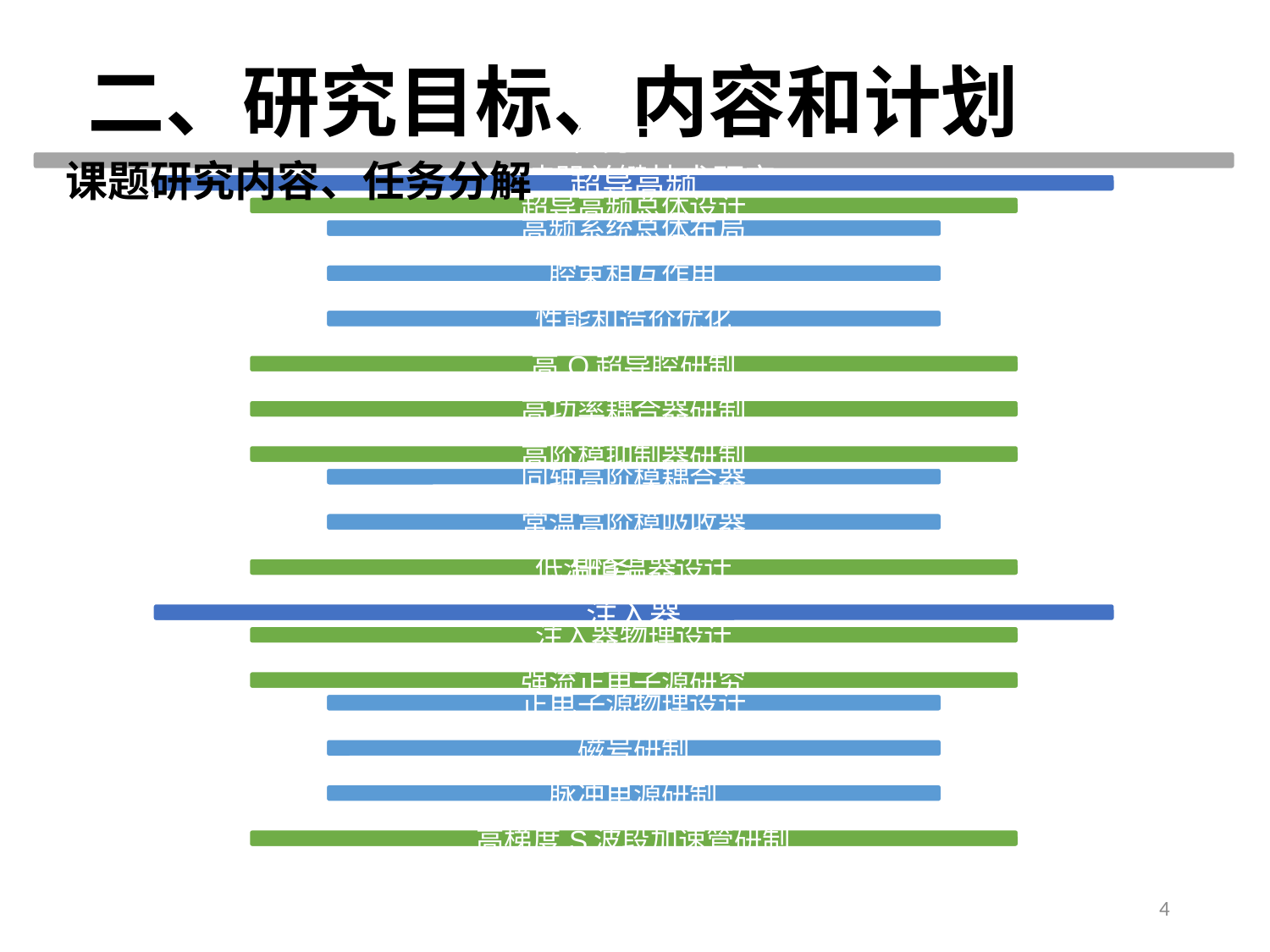

# 二、研究目标、内容和计划
课题研究内容、任务分解
任务一：
任务二：
超导高频总体设计
高Q超导腔研制
高功率耦合器研制
高阶模抑制器研制
低温恒温器设计
注入器物理设计
强流正电子源研究
高梯度S波段加速管研制
高频系统总体布局
腔束相互作用
性能和造价优化
正电子源物理设计
磁号研制
脉冲电源研制
同轴高阶模耦合器
常温高阶模吸收器
4